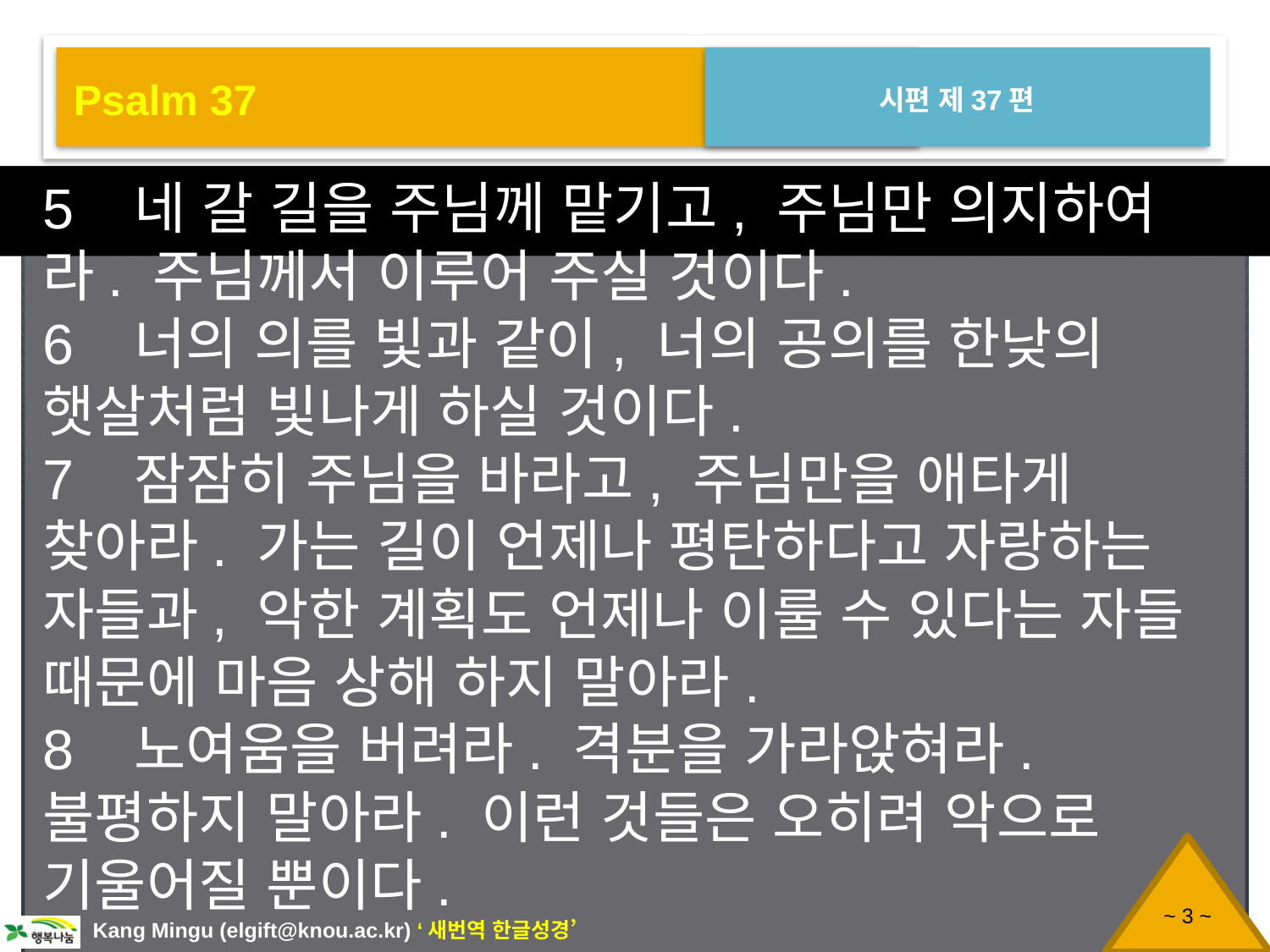

Psalm 37
시편 제37편
5   네 갈 길을 주님께 맡기고, 주님만 의지하여라. 주님께서 이루어 주실 것이다.
6   너의 의를 빛과 같이, 너의 공의를 한낮의 햇살처럼 빛나게 하실 것이다.
7   잠잠히 주님을 바라고, 주님만을 애타게 찾아라. 가는 길이 언제나 평탄하다고 자랑하는 자들과, 악한 계획도 언제나 이룰 수 있다는 자들 때문에 마음 상해 하지 말아라.
8   노여움을 버려라. 격분을 가라앉혀라. 불평하지 말아라. 이런 것들은 오히려 악으로 기울어질 뿐이다.